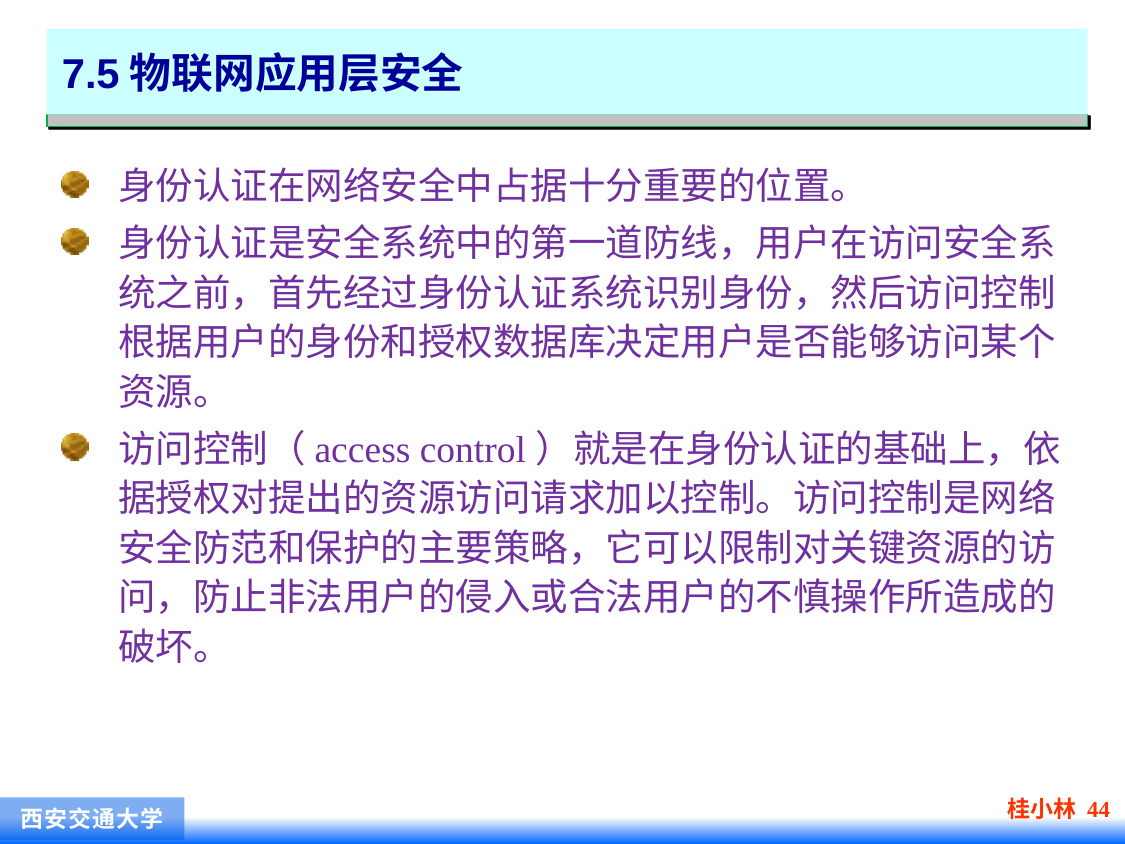

# 7.5物联网应用层安全
身份认证在网络安全中占据十分重要的位置。
身份认证是安全系统中的第一道防线，用户在访问安全系统之前，首先经过身份认证系统识别身份，然后访问控制根据用户的身份和授权数据库决定用户是否能够访问某个资源。
访问控制（access control）就是在身份认证的基础上，依据授权对提出的资源访问请求加以控制。访问控制是网络安全防范和保护的主要策略，它可以限制对关键资源的访问，防止非法用户的侵入或合法用户的不慎操作所造成的破坏。
桂小林 44